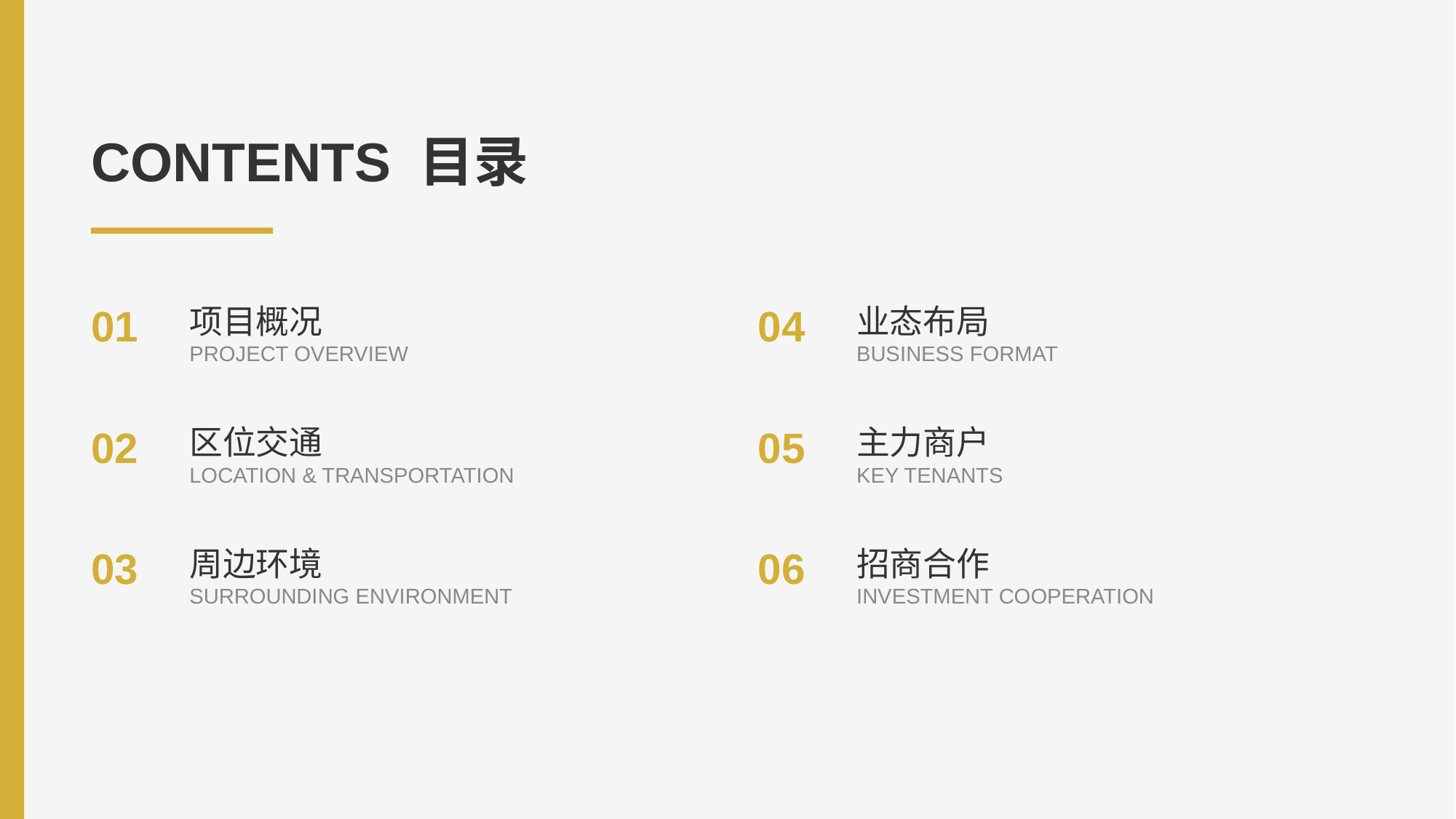

CONTENTS 目录

01
04
项目概况
PROJECT OVERVIEW
业态布局
BUSINESS FORMAT
02
05
区位交通
LOCATION & TRANSPORTATION
主力商户
KEY TENANTS
03
06
周边环境
SURROUNDING ENVIRONMENT
招商合作
INVESTMENT COOPERATION